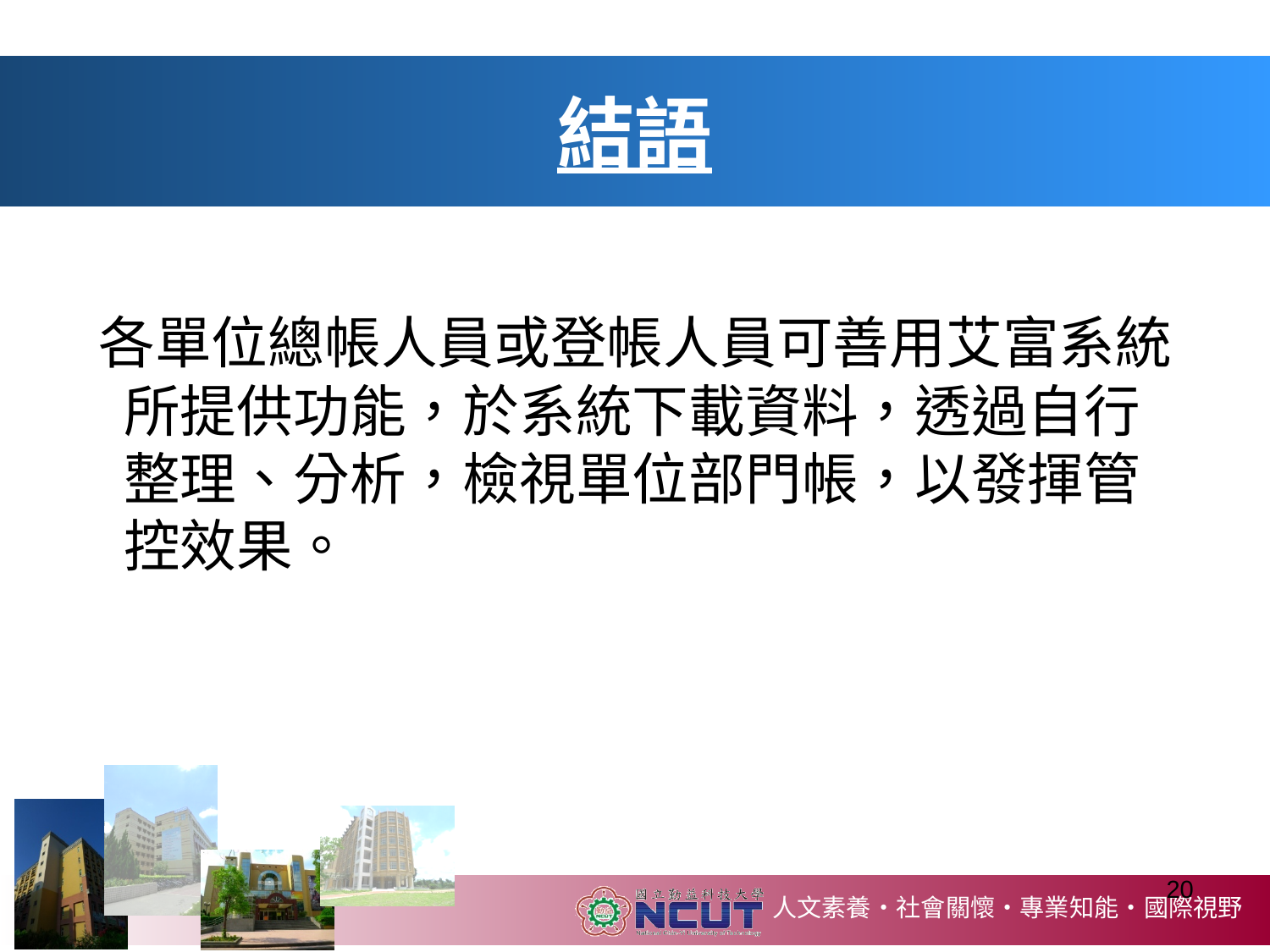

# 結語

   各單位總帳人員或登帳人員可善用艾富系統所提供功能，於系統下載資料，透過自行整理、分析，檢視單位部門帳，以發揮管控效果。
20